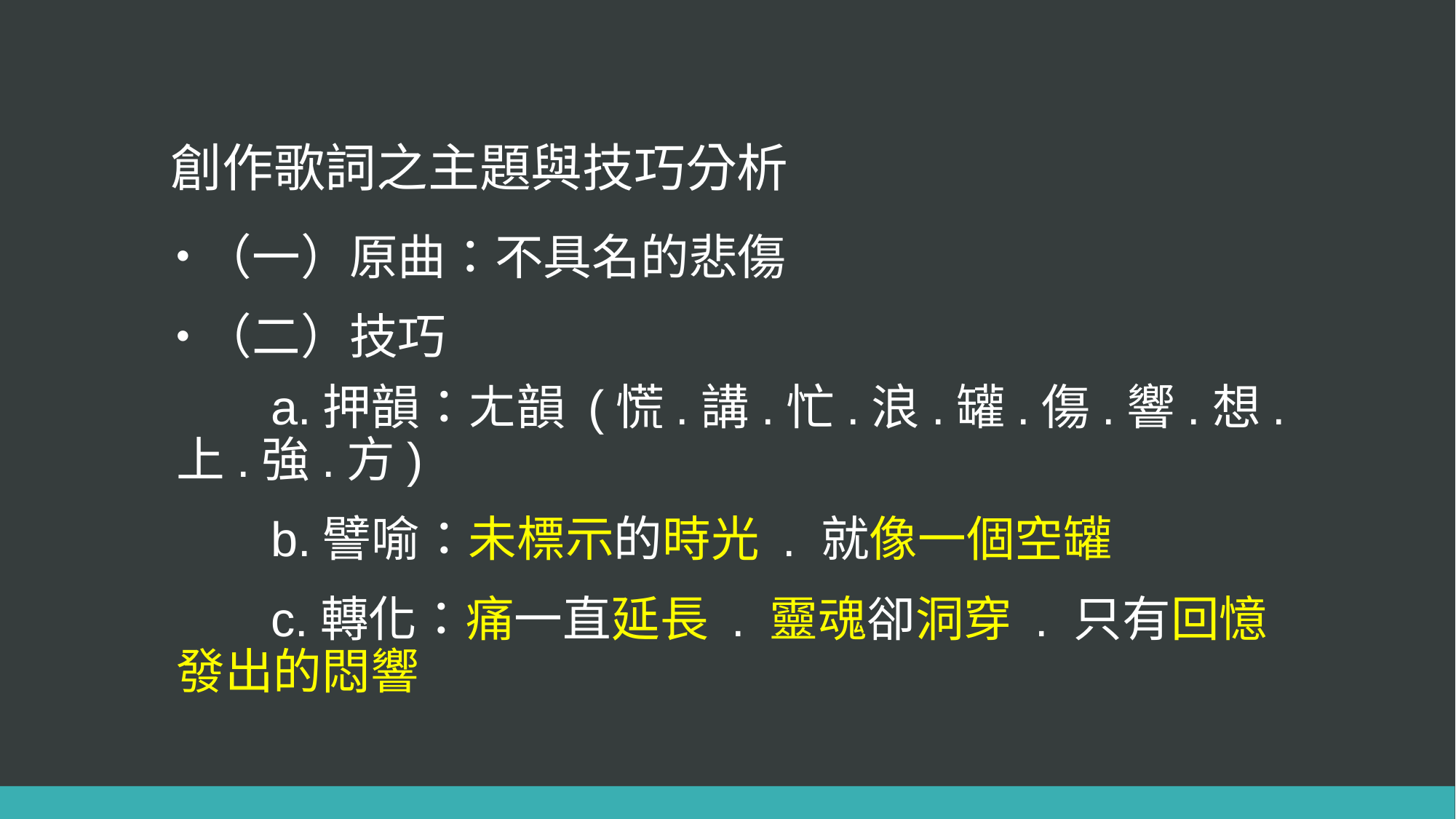

# 創作歌詞之主題與技巧分析
（一）原曲：不具名的悲傷
（二）技巧
       a.押韻：ㄤ韻 (慌.講.忙.浪.罐.傷.響.想.上.強.方)
       b.譬喻：未標示的時光 . 就像一個空罐
       c.轉化：痛一直延長 . 靈魂卻洞穿 . 只有回憶發出的悶響